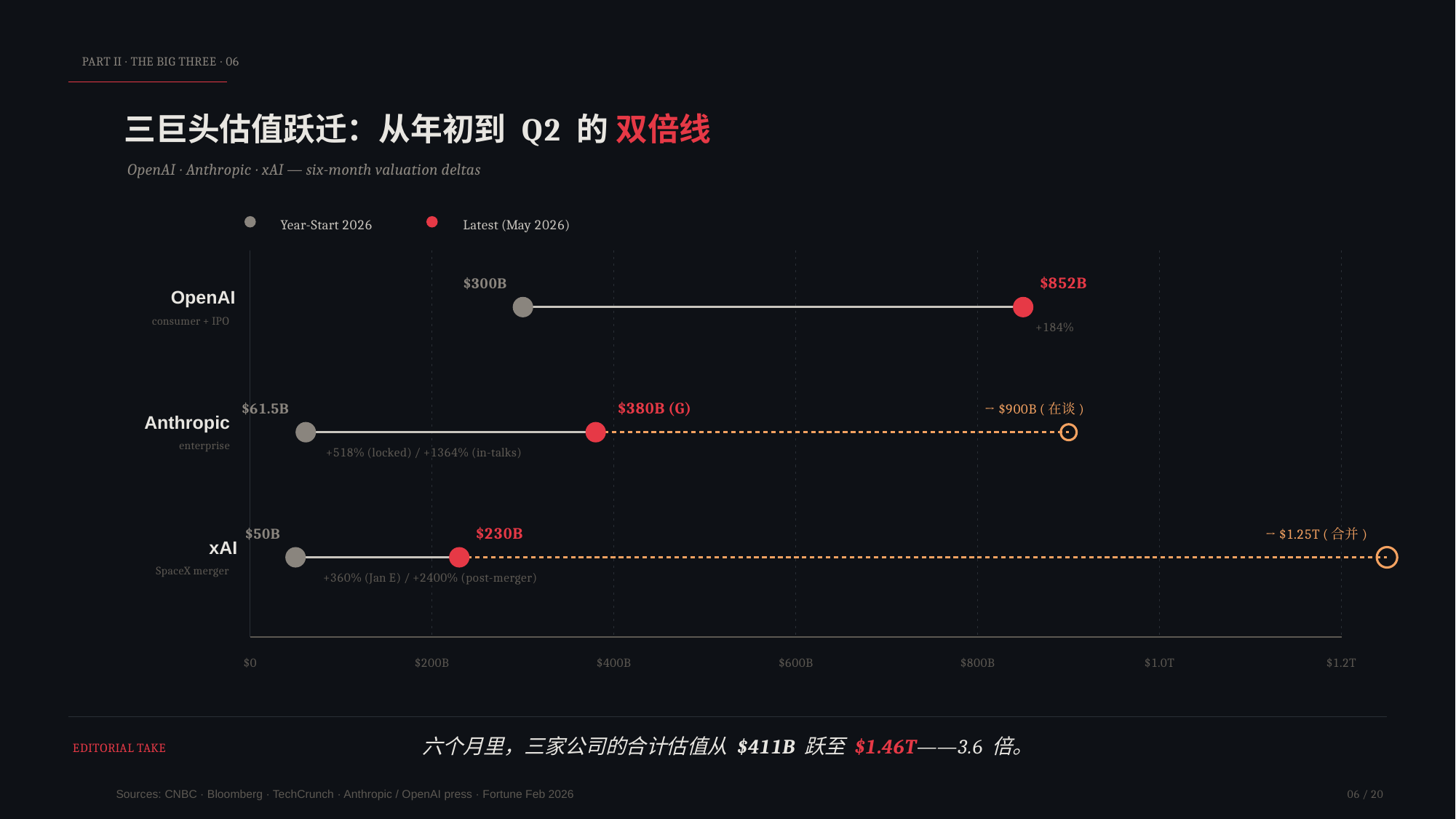

PART II · THE BIG THREE · 06

三巨头估值跃迁：从年初到 Q2 的 双倍线
OpenAI · Anthropic · xAI — six-month valuation deltas
Year-Start 2026
Latest (May 2026)

$0
$200B
$400B
$600B
$800B
$1.0T
$1.2T
$852B
$300B
OpenAI

consumer + IPO
+184%
$380B (G)
$61.5B
→ $900B (在谈)
Anthropic

enterprise
+518% (locked) / +1364% (in-talks)
$230B
$50B
→ $1.25T (合并)
xAI

SpaceX merger
+360% (Jan E) / +2400% (post-merger)

六个月里，三家公司的合计估值从 $411B 跃至 $1.46T——3.6 倍。
EDITORIAL TAKE
Sources: CNBC · Bloomberg · TechCrunch · Anthropic / OpenAI press · Fortune Feb 2026
06 / 20